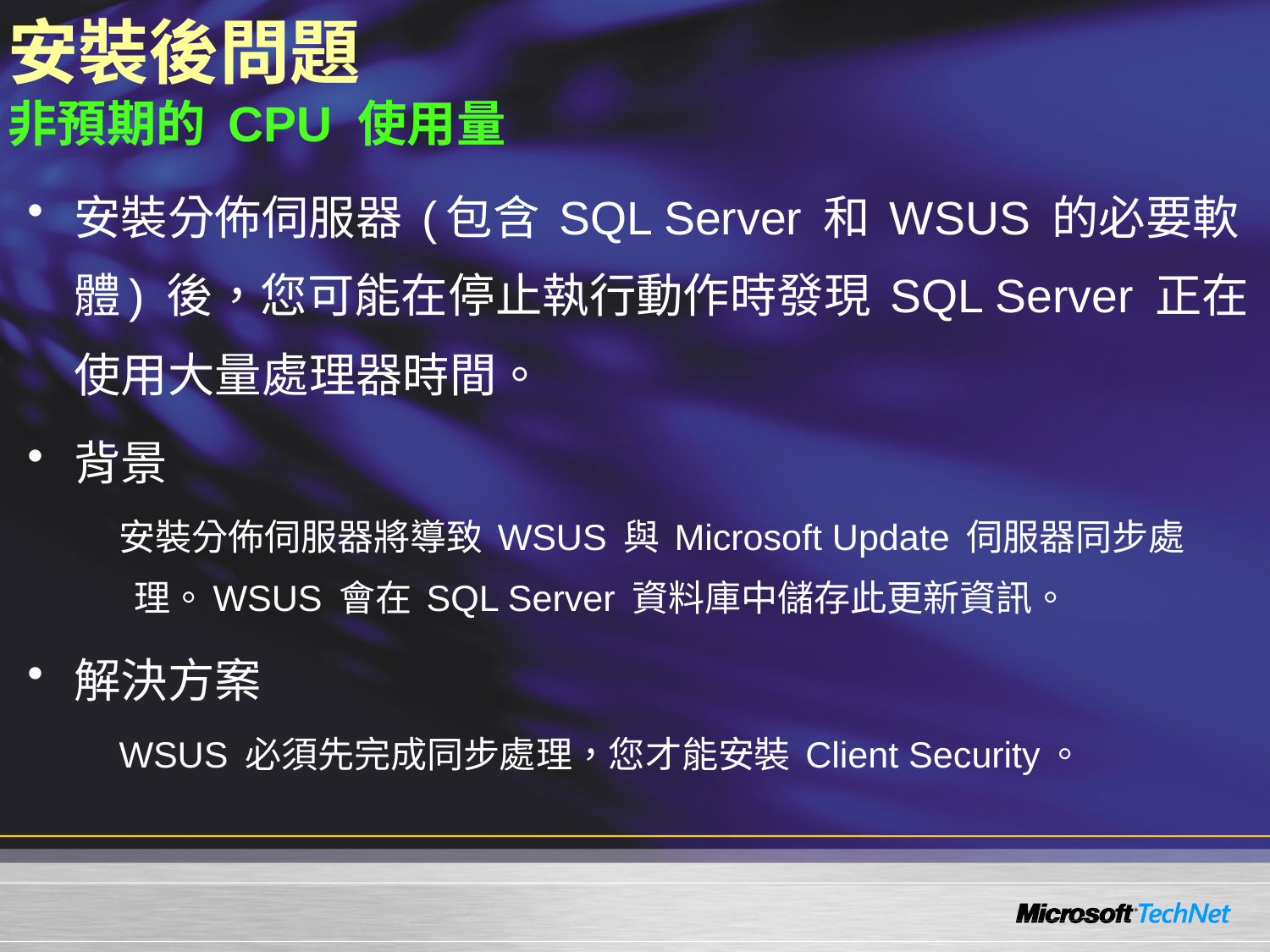

# 安裝後問題 非預期的 CPU 使用量
安裝分佈伺服器 (包含 SQL Server 和 WSUS 的必要軟體) 後，您可能在停止執行動作時發現 SQL Server 正在使用大量處理器時間。
背景
安裝分佈伺服器將導致 WSUS 與 Microsoft Update 伺服器同步處理。WSUS 會在 SQL Server 資料庫中儲存此更新資訊。
解決方案
WSUS 必須先完成同步處理，您才能安裝 Client Security。